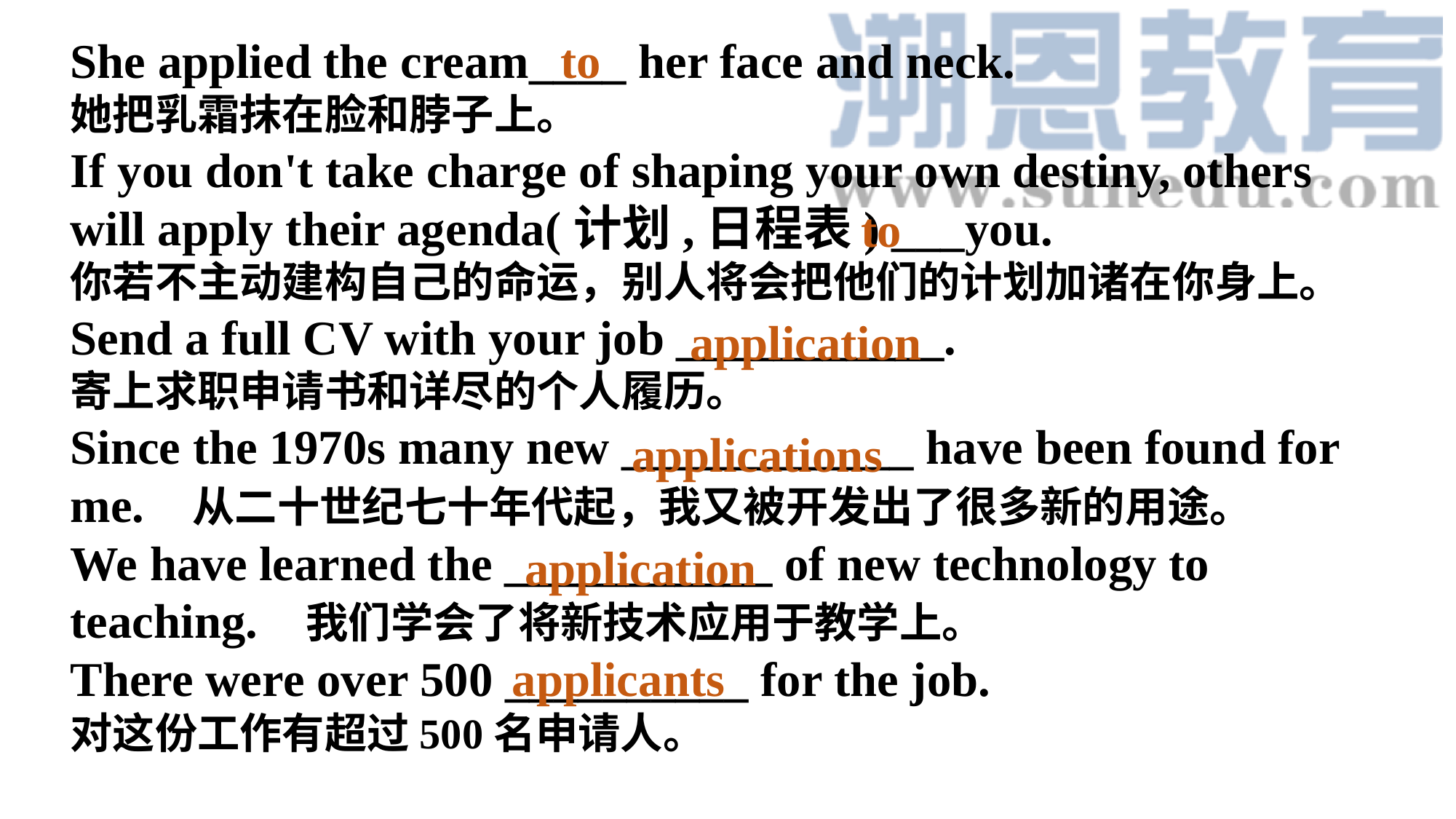

She applied the cream____ her face and neck.
她把乳霜抹在脸和脖子上。
If you don't take charge of shaping your own destiny, others will apply their agenda(计划,日程表) ___you.
你若不主动建构自己的命运，别人将会把他们的计划加诸在你身上。
Send a full CV with your job ___________.
寄上求职申请书和详尽的个人履历。
Since the 1970s many new ____________ have been found for me.   从二十世纪七十年代起，我又被开发出了很多新的用途。
We have learned the ___________ of new technology to teaching.   我们学会了将新技术应用于教学上。
There were over 500 __________ for the job.
对这份工作有超过500名申请人。
to
to
application
applications
application
applicants